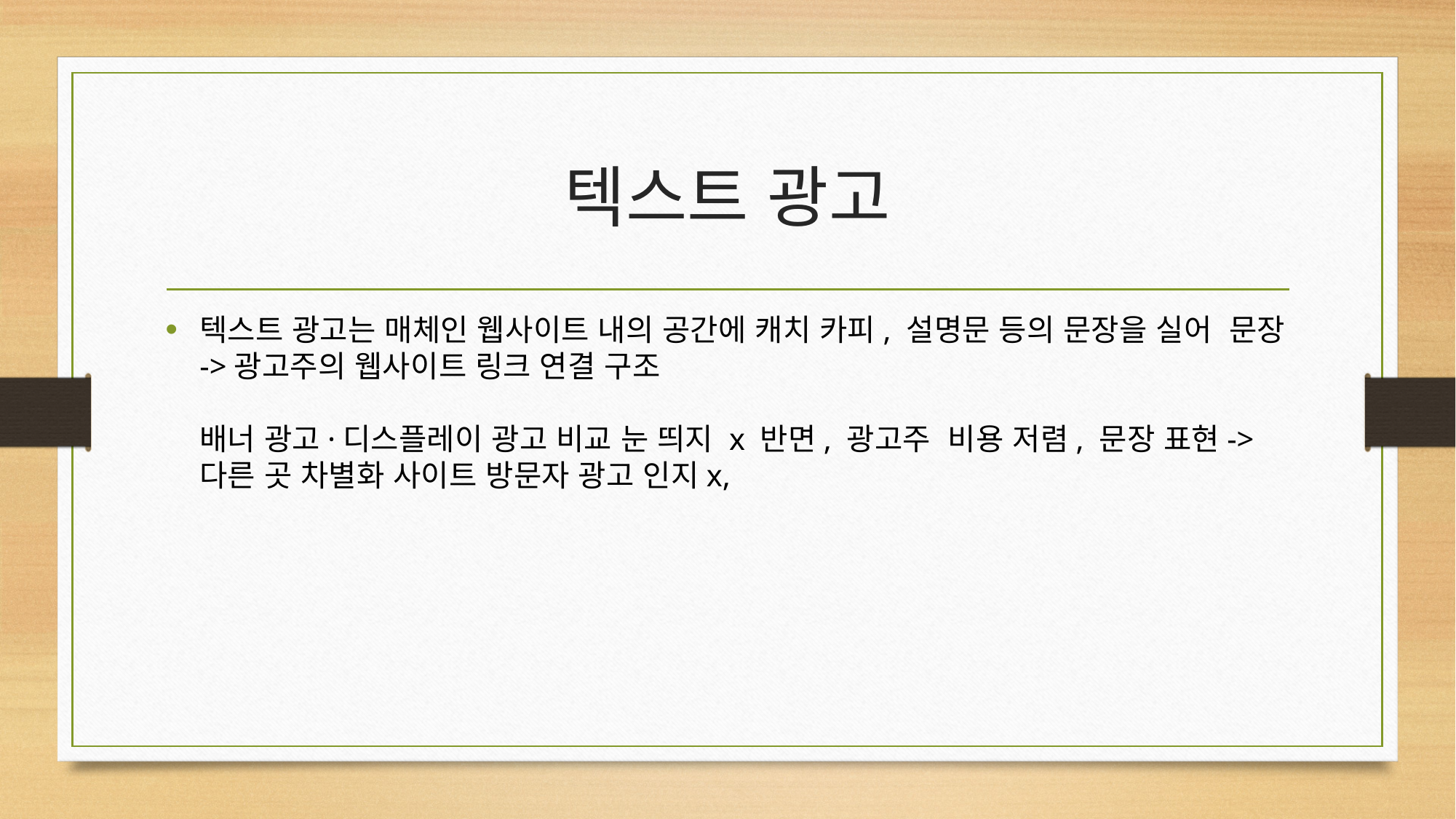

# 텍스트 광고
텍스트 광고는 매체인 웹사이트 내의 공간에 캐치 카피, 설명문 등의 문장을 실어  문장->광고주의 웹사이트 링크 연결 구조
배너 광고·디스플레이 광고 비교 눈 띄지 x 반면, 광고주  비용 저렴, 문장 표현-> 다른 곳 차별화 사이트 방문자 광고 인지x,